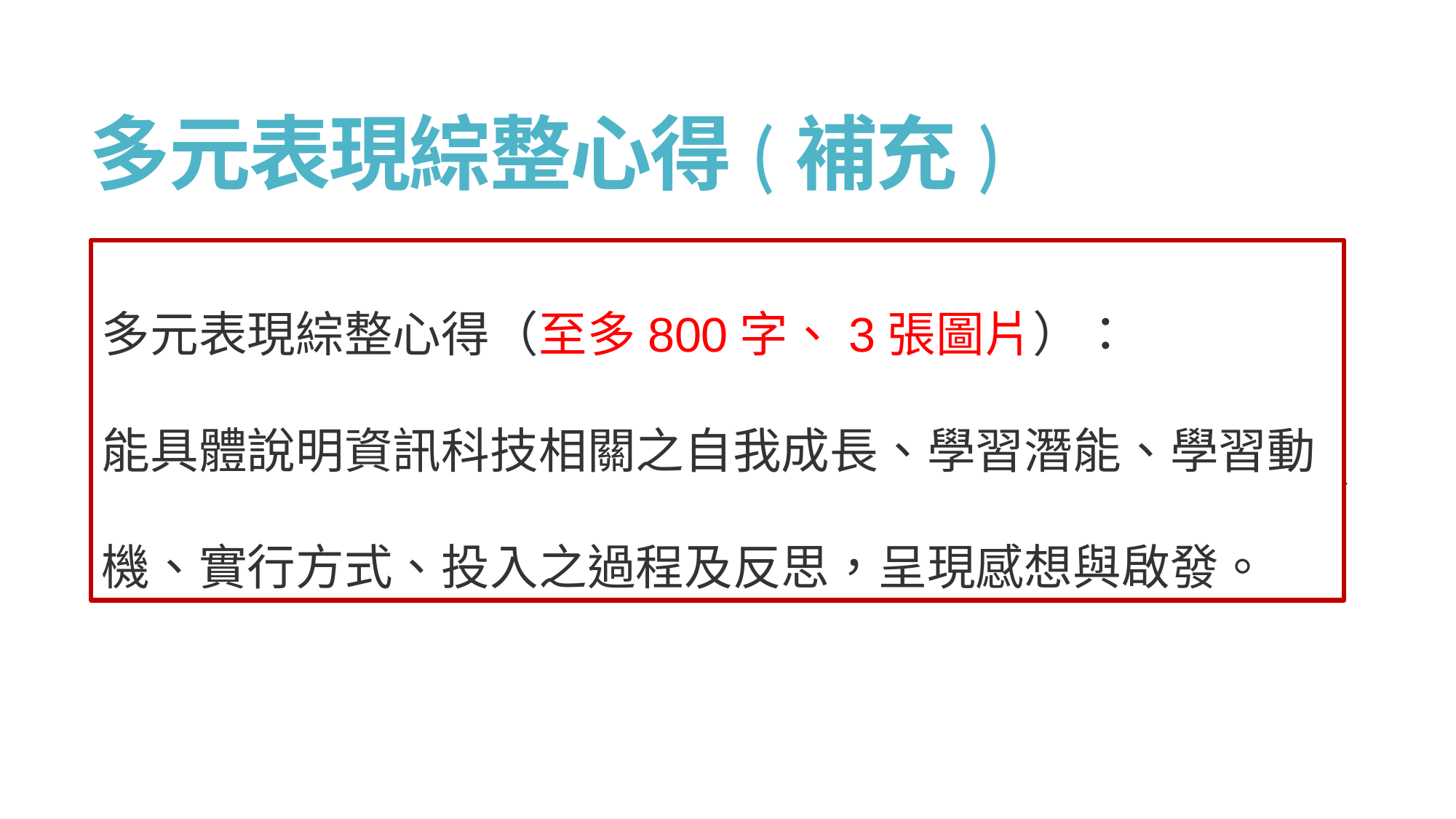

# 多元表現綜整心得(補充)
「多元表現綜整心得」簡單來說，就是同學需要針對高中職三年期間所參與的各項課外活動、自主學習等多元表現，寫一篇履歷與心得，來呈現自己的參與動機、成果與收穫、反省或感想。
多元表現綜整心得（至多800字、3張圖片）：
能具體說明資訊科技相關之自我成長、學習潛能、學習動機、實行方式、投入之過程及反思，呈現感想與啟發。